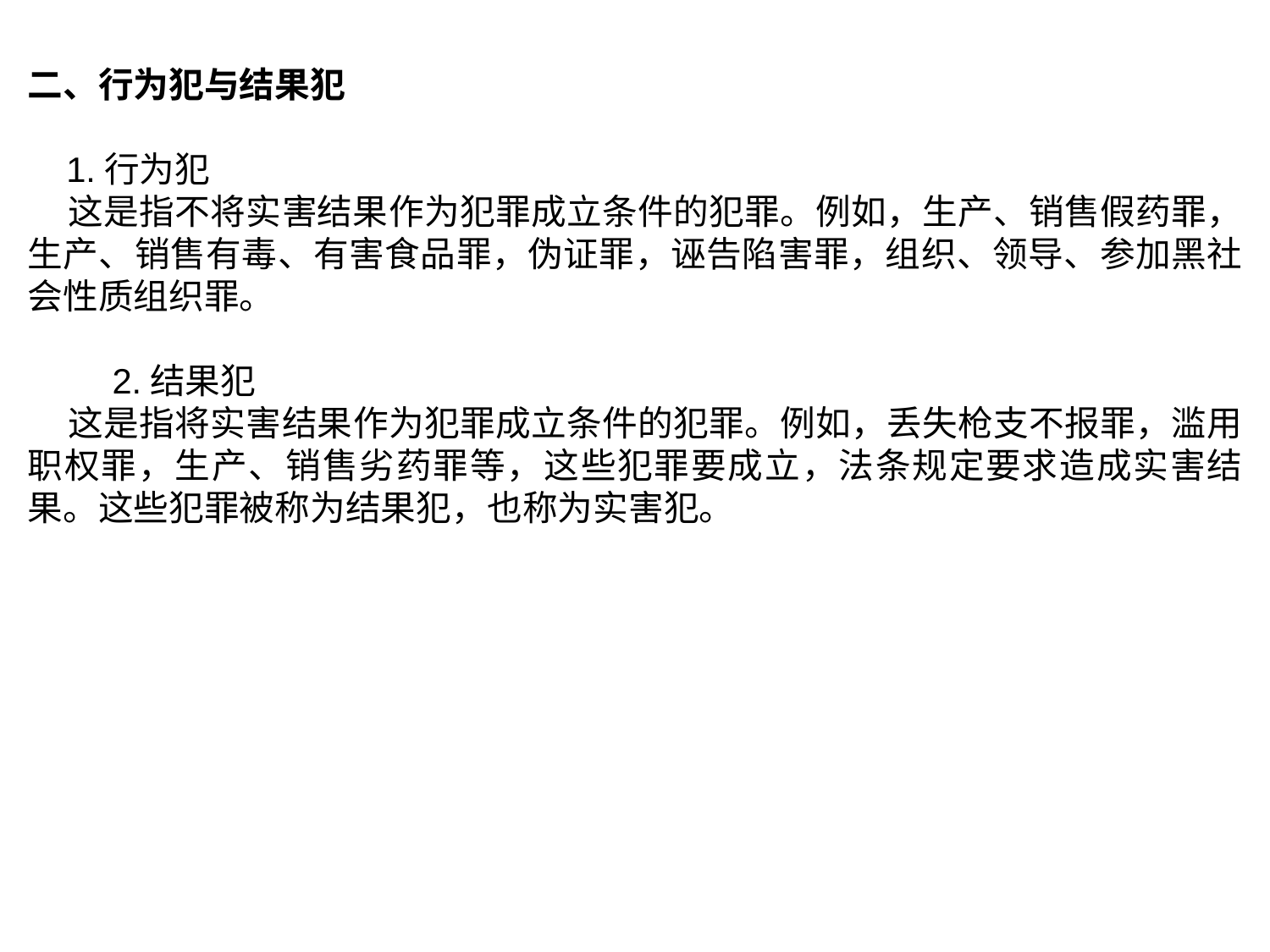

二、行为犯与结果犯

    1.行为犯
    这是指不将实害结果作为犯罪成立条件的犯罪。例如，生产、销售假药罪，生产、销售有毒、有害食品罪，伪证罪，诬告陷害罪，组织、领导、参加黑社会性质组织罪。

    2.结果犯
    这是指将实害结果作为犯罪成立条件的犯罪。例如，丢失枪支不报罪，滥用职权罪，生产、销售劣药罪等，这些犯罪要成立，法条规定要求造成实害结果。这些犯罪被称为结果犯，也称为实害犯。